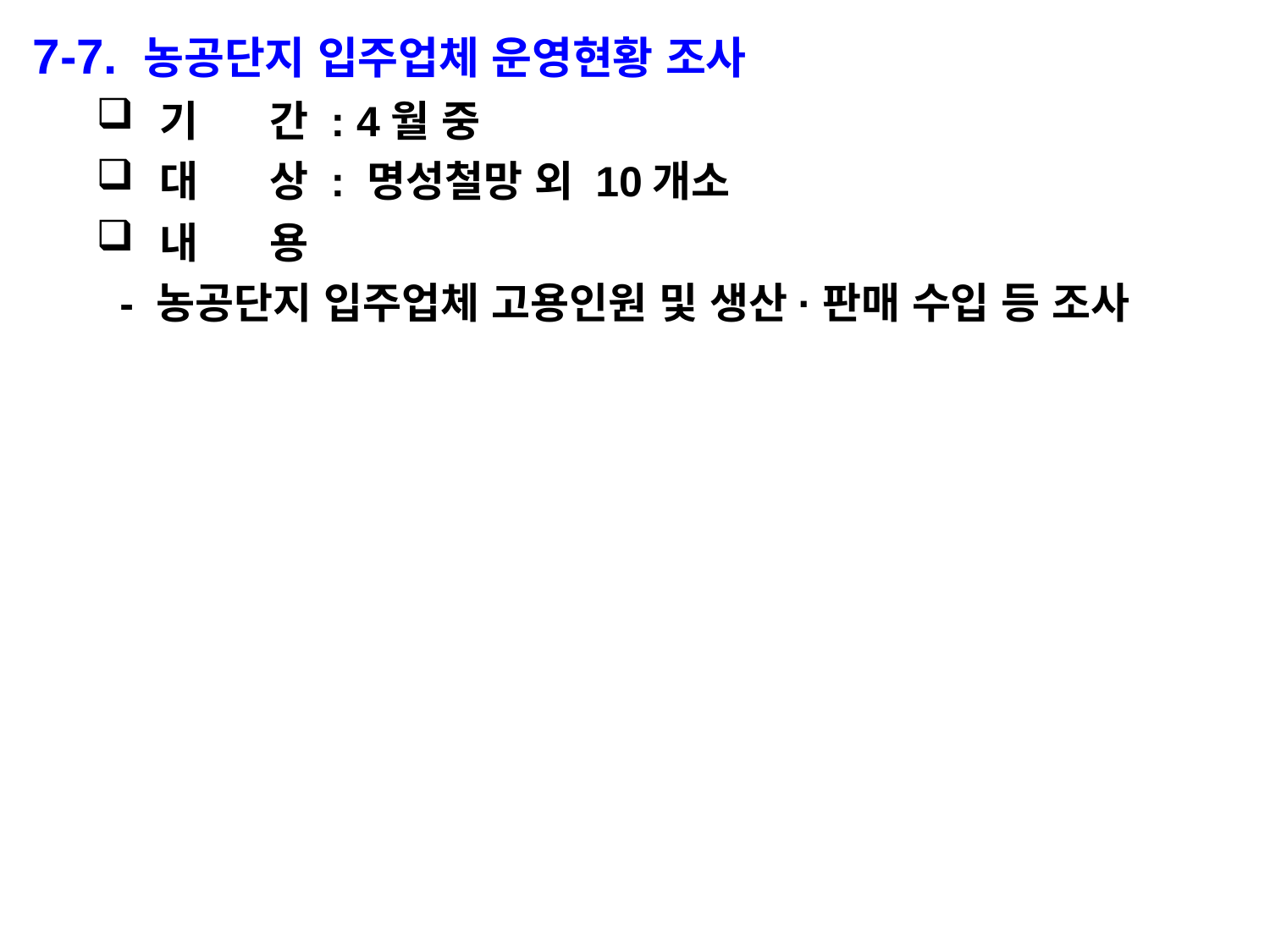

7-7. 농공단지 입주업체 운영현황 조사
기      간 : 4월 중
대      상 : 명성철망 외 10개소
내      용
  - 농공단지 입주업체 고용인원 및 생산·판매 수입 등 조사